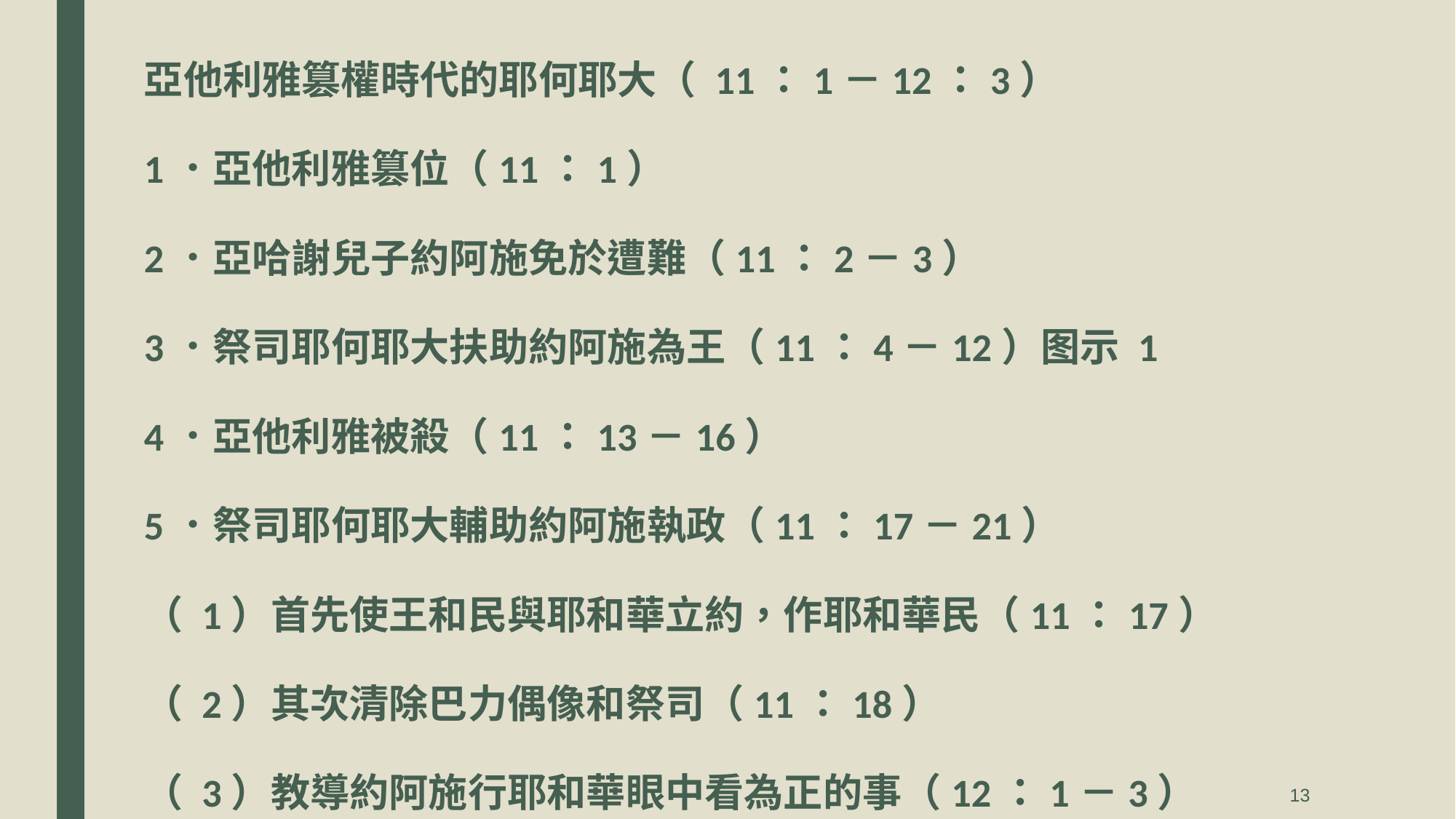

亞他利雅篡權時代的耶何耶大（ 11：1－12：3）
1．亞他利雅篡位（11：1）
2．亞哈謝兒子約阿施免於遭難（11：2－3）
3．祭司耶何耶大扶助約阿施為王（11：4－12）图示 1
4．亞他利雅被殺（11：13－16）
5．祭司耶何耶大輔助約阿施執政（11：17－21）
（ 1）首先使王和民與耶和華立約，作耶和華民（11：17）
（ 2）其次清除巴力偶像和祭司（11：18）
（ 3）教導約阿施行耶和華眼中看為正的事（12：1－3）
13